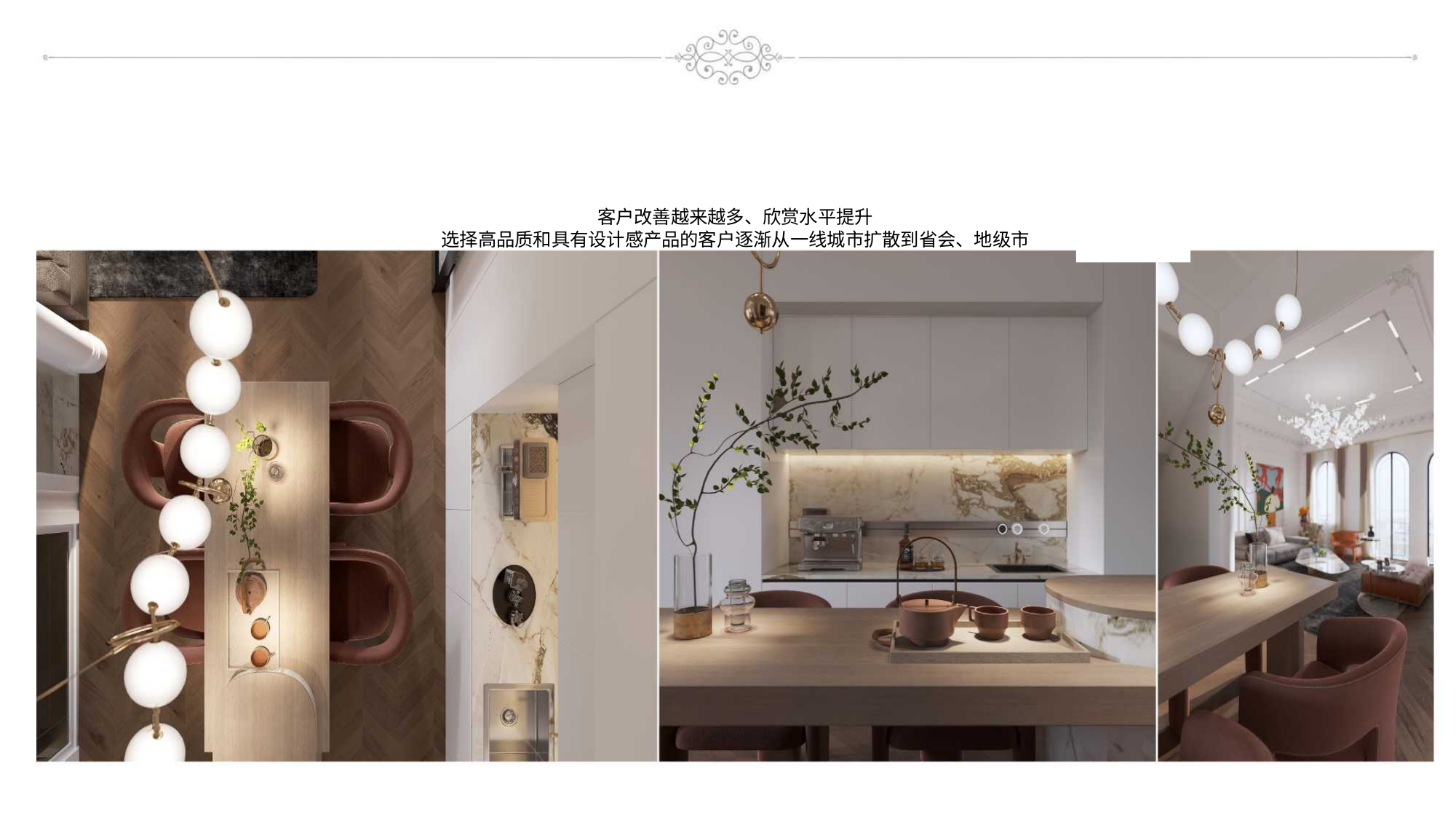

客户改善越来越多、欣赏水平提升
选择高品质和具有设计感产品的客户逐渐从一线城市扩散到省会、地级市